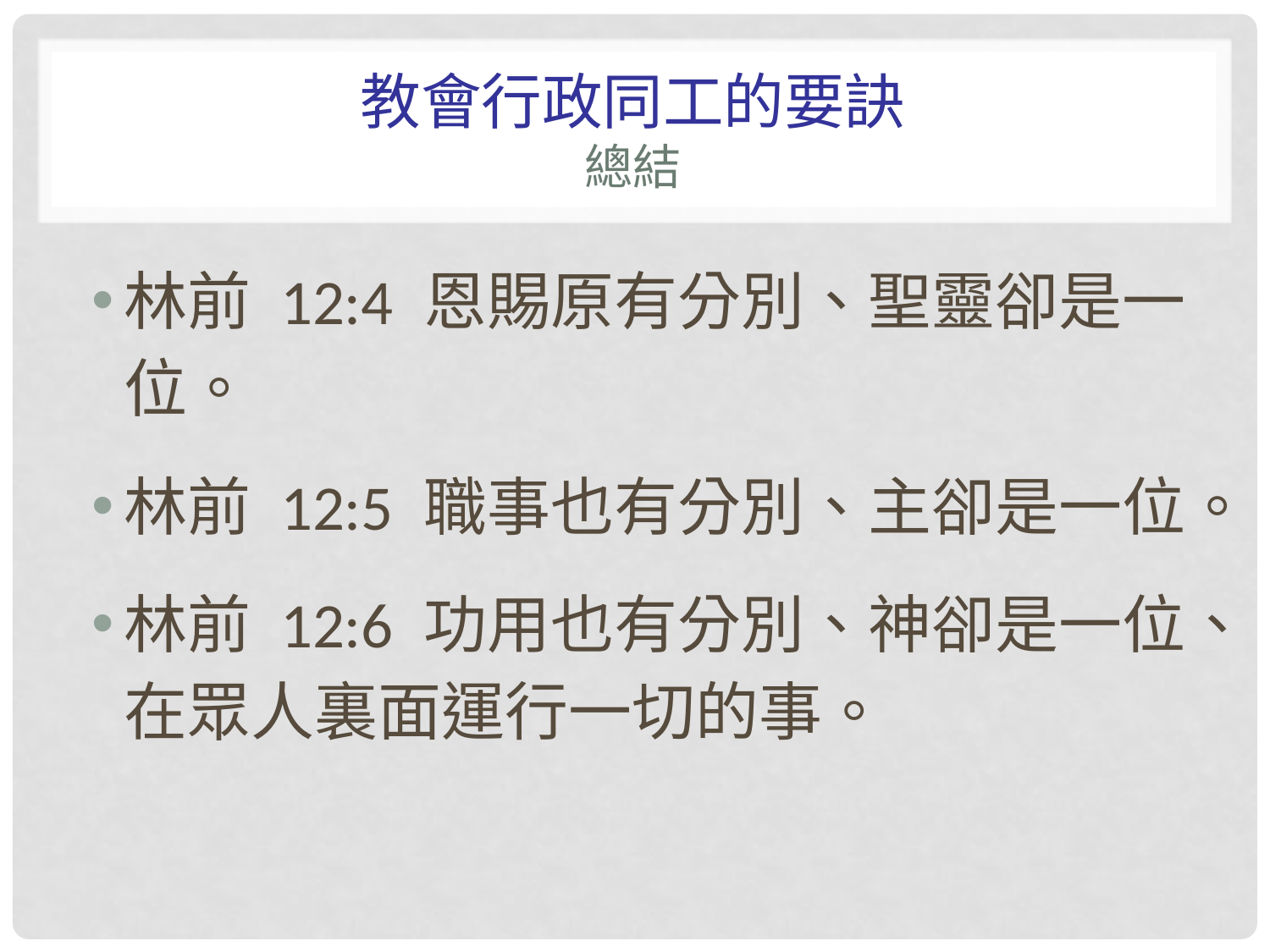

# 教會行政同工的要訣 總結
林前 12:4 恩賜原有分別、聖靈卻是一位。
林前 12:5 職事也有分別、主卻是一位。
林前 12:6 功用也有分別、神卻是一位、在眾人裏面運行一切的事。